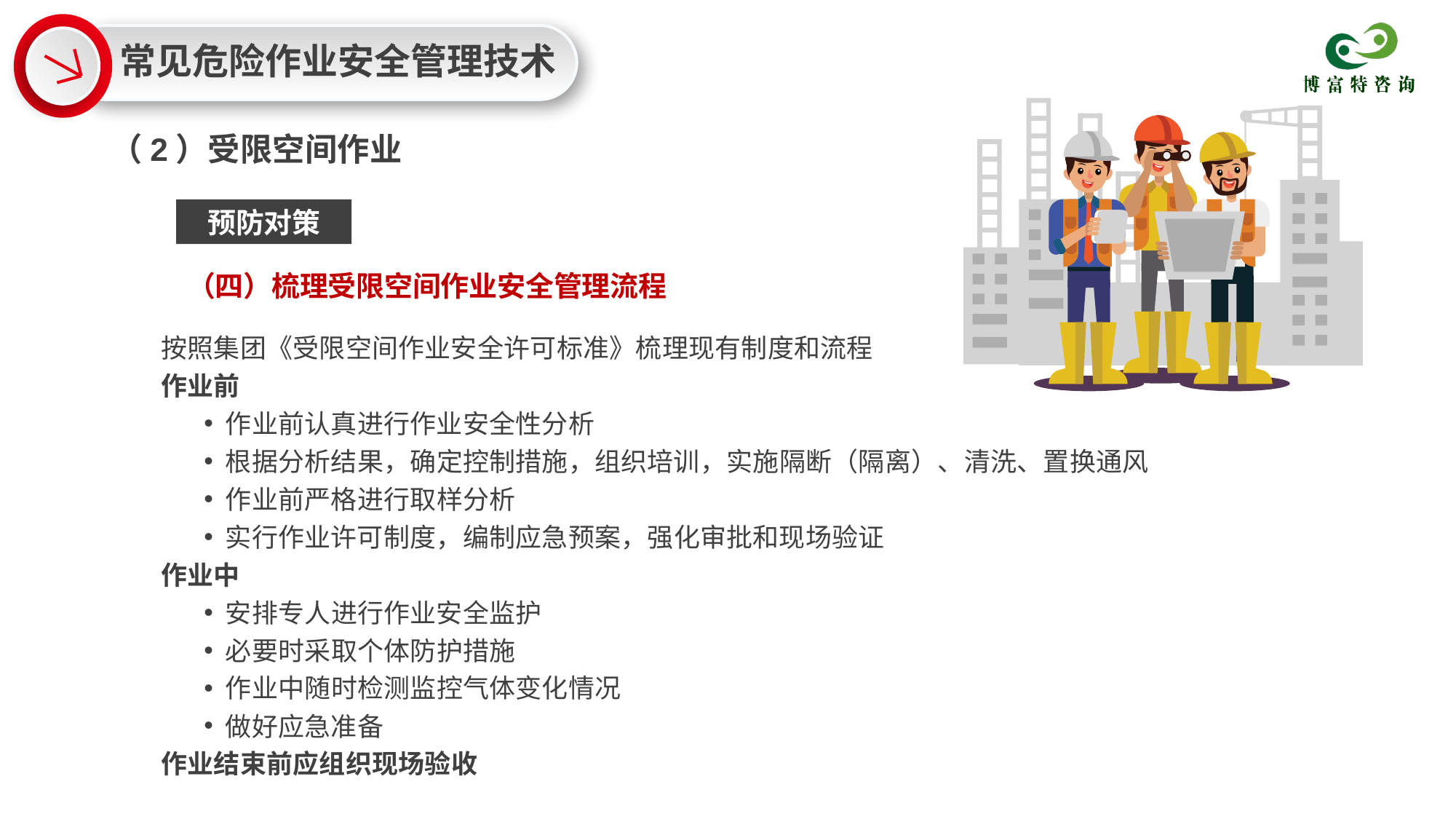

常见危险作业安全管理技术

（2）受限空间作业
预防对策
（四）梳理受限空间作业安全管理流程
按照集团《受限空间作业安全许可标准》梳理现有制度和流程
作业前
作业前认真进行作业安全性分析
根据分析结果，确定控制措施，组织培训，实施隔断（隔离）、清洗、置换通风
作业前严格进行取样分析
实行作业许可制度，编制应急预案，强化审批和现场验证
作业中
安排专人进行作业安全监护
必要时采取个体防护措施
作业中随时检测监控气体变化情况
做好应急准备
作业结束前应组织现场验收